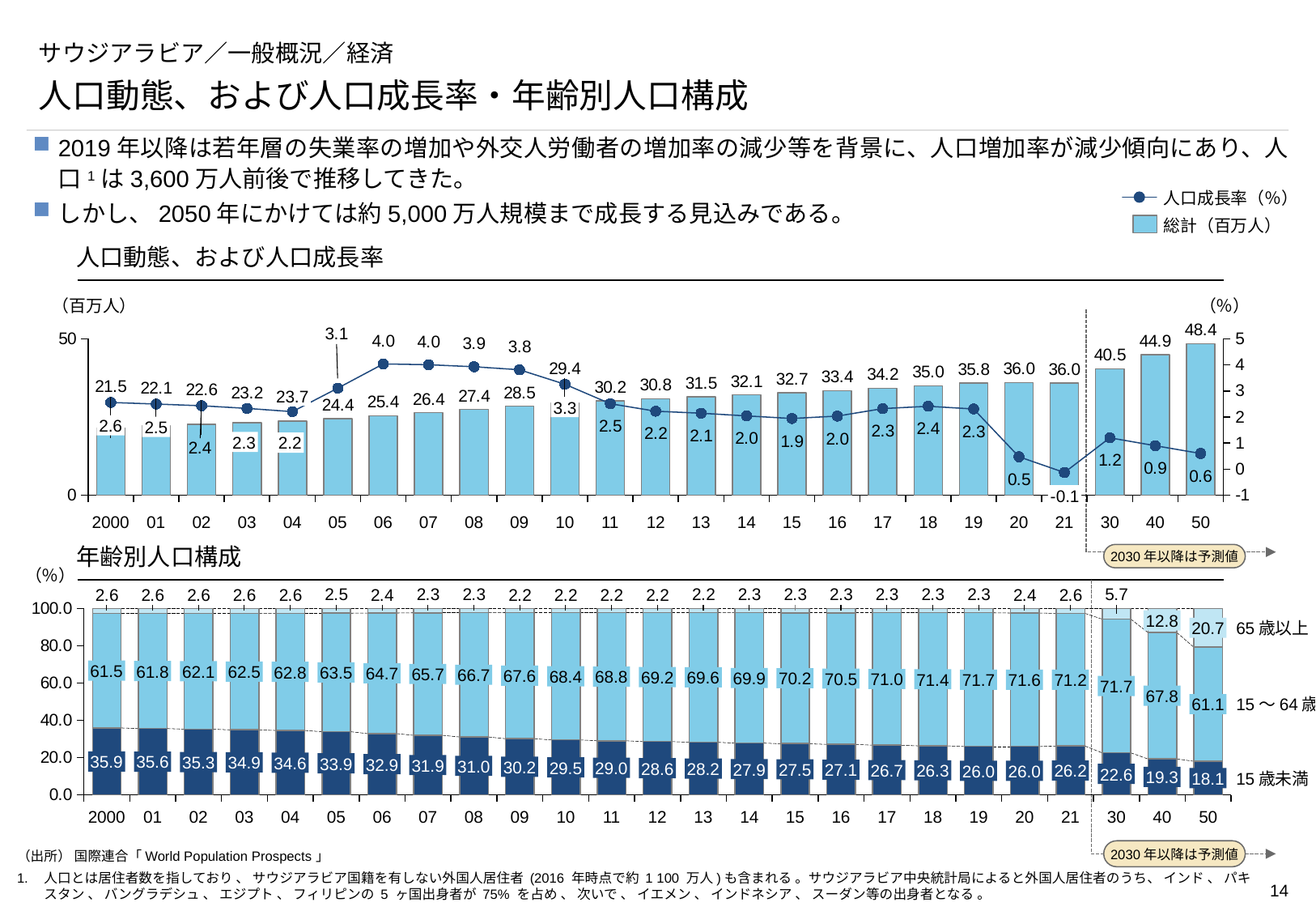

# サウジアラビア／一般概況／経済
人口動態、および人口成長率・年齢別人口構成
2019年以降は若年層の失業率の増加や外交人労働者の増加率の減少等を背景に、人口増加率が減少傾向にあり、人口1は3,600万人前後で推移してきた。
しかし、2050年にかけては約5,000万人規模まで成長する見込みである。
人口成長率（％）

総計（百万人）

人口動態、および人口成長率
（百万人）
（％）

2030年以降は予測値

### Chart

| Category |  |  |
|---|---|---|
23.7
3.3
2.6
2.5
2.3
2.2
-0.1
2000
01
02
03
04
05
06
07
08
09
10
11
12
13
14
15
16
17
18
19
20
21
30
40
50
年齢別人口構成
（％）

2030年以降は予測値

### Chart

| Category |  |  |  |
|---|---|---|---|
12.8
20.7
65歳以上
61.5
61.8
62.1
62.5
62.8
63.5
64.7
65.7
66.7
67.6
68.4
68.8
69.2
69.6
69.9
70.2
70.5
71.0
71.4
71.7
71.6
71.2
71.7
67.8
61.1
15～64歳
35.9
35.6
35.3
34.9
34.6
33.9
32.9
31.9
31.0
30.2
29.5
29.0
28.6
28.2
27.9
27.5
27.1
26.7
26.3
26.2
26.0
26.0
22.6
19.3
18.1
15歳未満
2000
01
02
03
04
05
06
07
08
09
10
11
12
13
14
15
16
17
18
19
20
21
30
40
50
（出所） 国際連合「World Population Prospects」
1.	人口とは居住者数を指しており 、 サウジアラビア国籍を有しない外国人居住者 (2016 年時点で約 1 100 万人)も含まれる 。サウジアラビア中央統計局によると外国人居住者のうち、 インド 、 パキスタン 、 バングラデシュ 、 エジプト 、 フィリピンの 5 ヶ国出身者が 75% を占め 、 次いで 、 イエメン 、 インドネシア 、 スーダン等の出身者となる 。